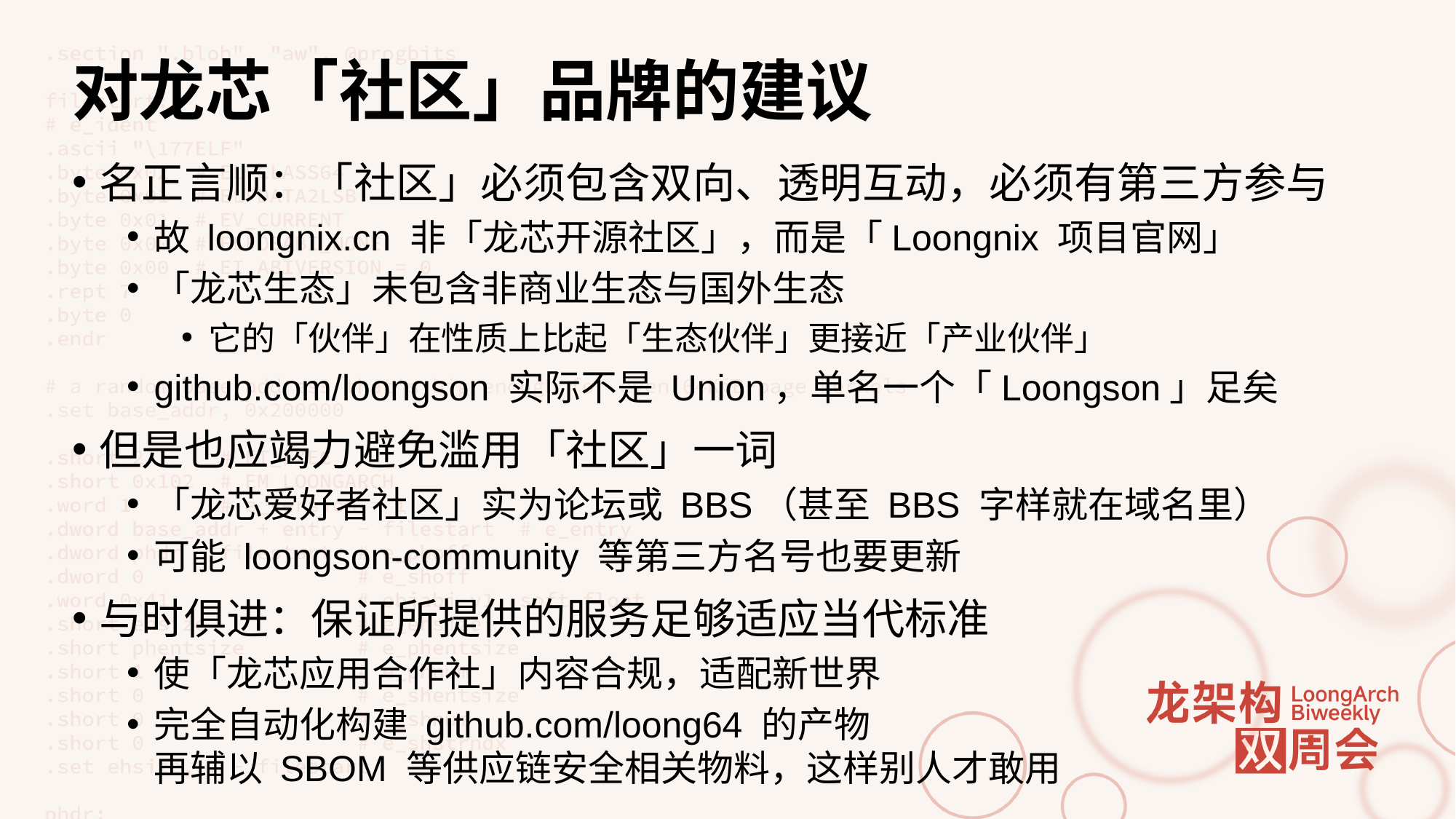

# 对龙芯「社区」品牌的建议
名正言顺：「社区」必须包含双向、透明互动，必须有第三方参与
故 loongnix.cn 非「龙芯开源社区」，而是「Loongnix 项目官网」
「龙芯生态」未包含非商业生态与国外生态
它的「伙伴」在性质上比起「生态伙伴」更接近「产业伙伴」
github.com/loongson 实际不是 Union，单名一个「Loongson」足矣
但是也应竭力避免滥用「社区」一词
「龙芯爱好者社区」实为论坛或 BBS（甚至 BBS 字样就在域名里）
可能 loongson-community 等第三方名号也要更新
与时俱进：保证所提供的服务足够适应当代标准
使「龙芯应用合作社」内容合规，适配新世界
完全自动化构建 github.com/loong64 的产物
再辅以 SBOM 等供应链安全相关物料，这样别人才敢用